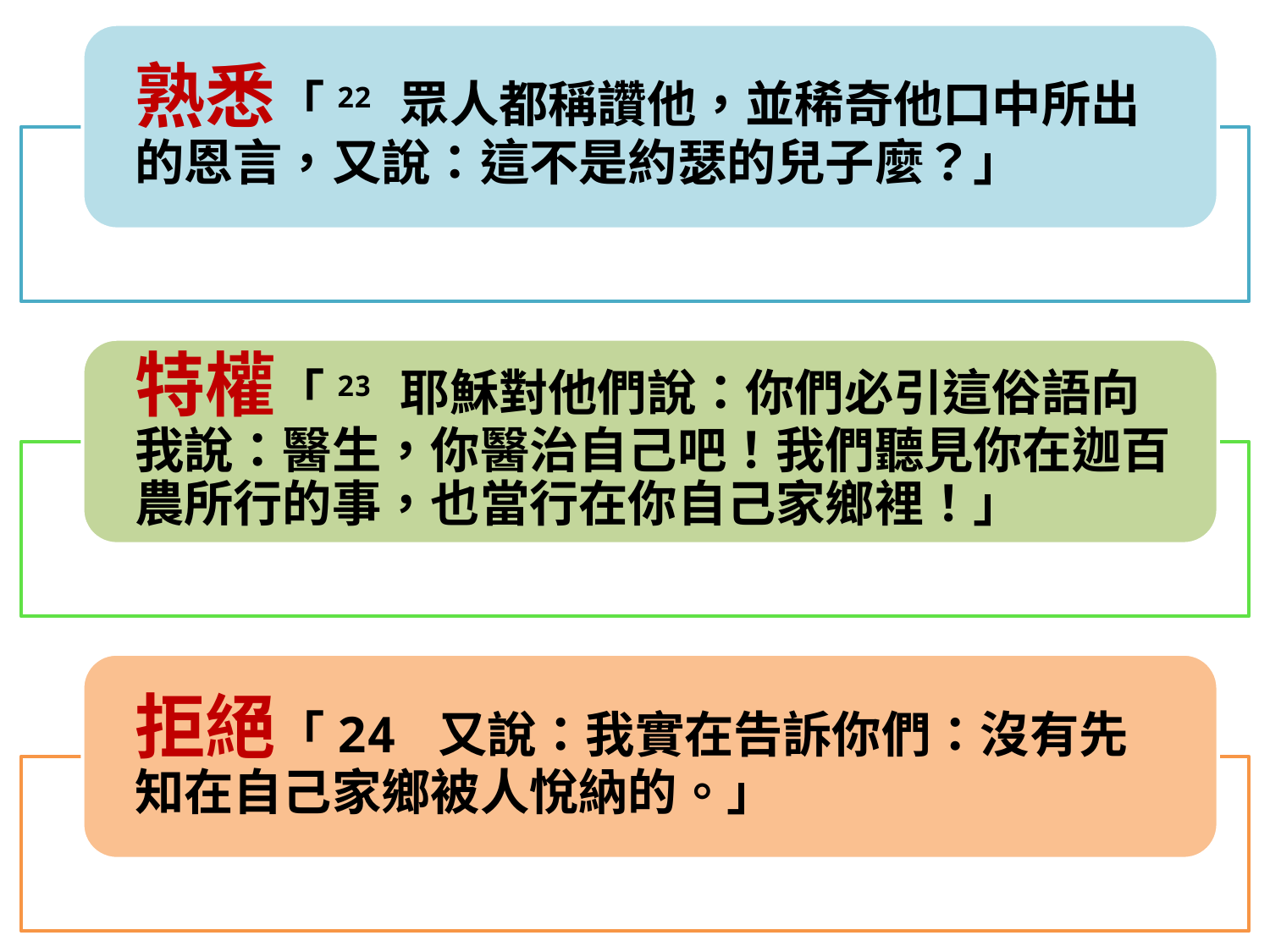

熟悉「22 眾人都稱讚他，並稀奇他口中所出的恩言，又說：這不是約瑟的兒子麼？」
特權「23 耶穌對他們說：你們必引這俗語向我說：醫生，你醫治自己吧！我們聽見你在迦百農所行的事，也當行在你自己家鄉裡！」
拒絕「24 又說：我實在告訴你們：沒有先知在自己家鄉被人悅納的。」